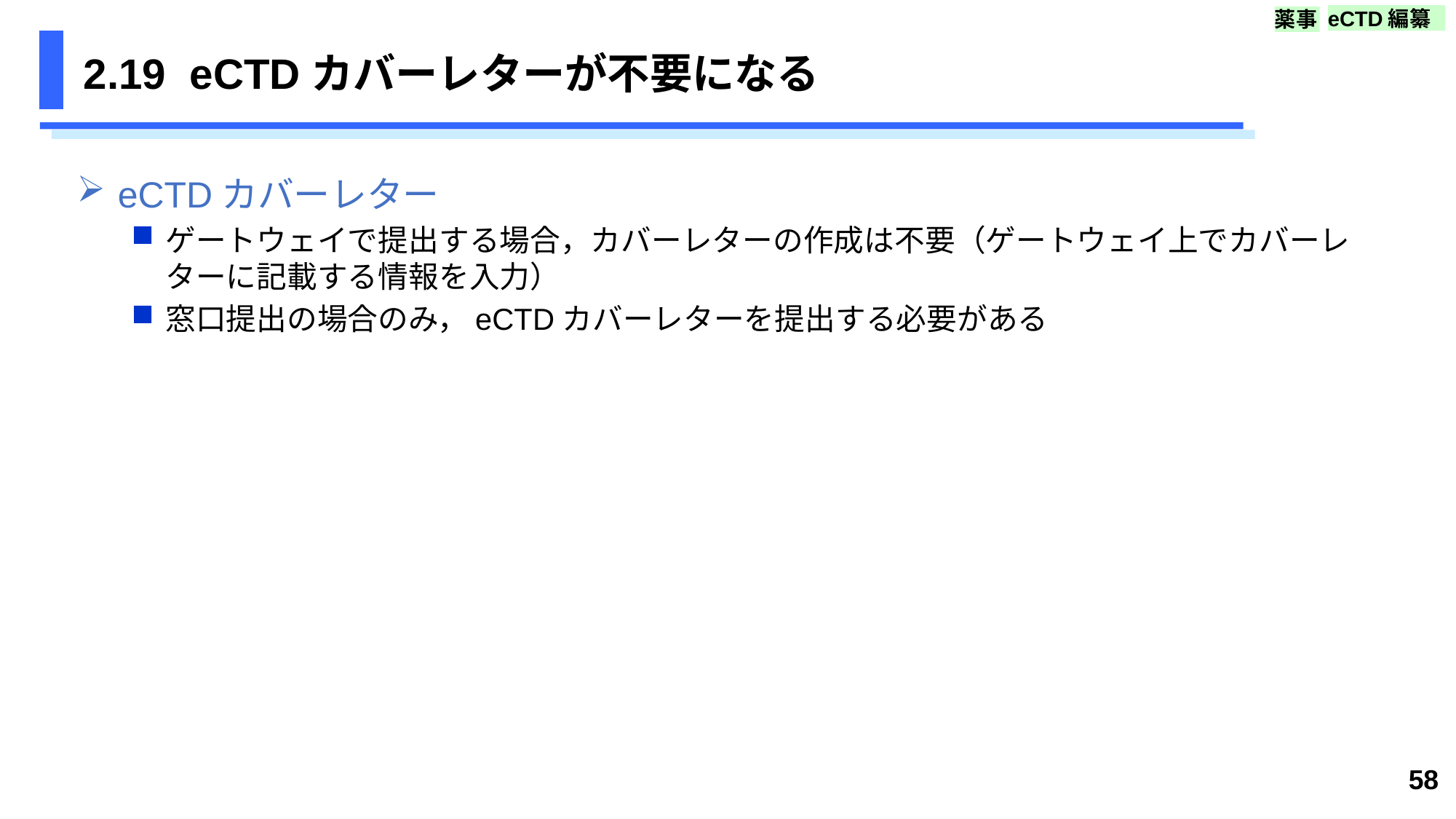

eCTD編纂
薬事
# 2.19  eCTDカバーレターが不要になる
eCTDカバーレター
ゲートウェイで提出する場合，カバーレターの作成は不要（ゲートウェイ上でカバーレターに記載する情報を入力）
窓口提出の場合のみ，eCTDカバーレターを提出する必要がある

58